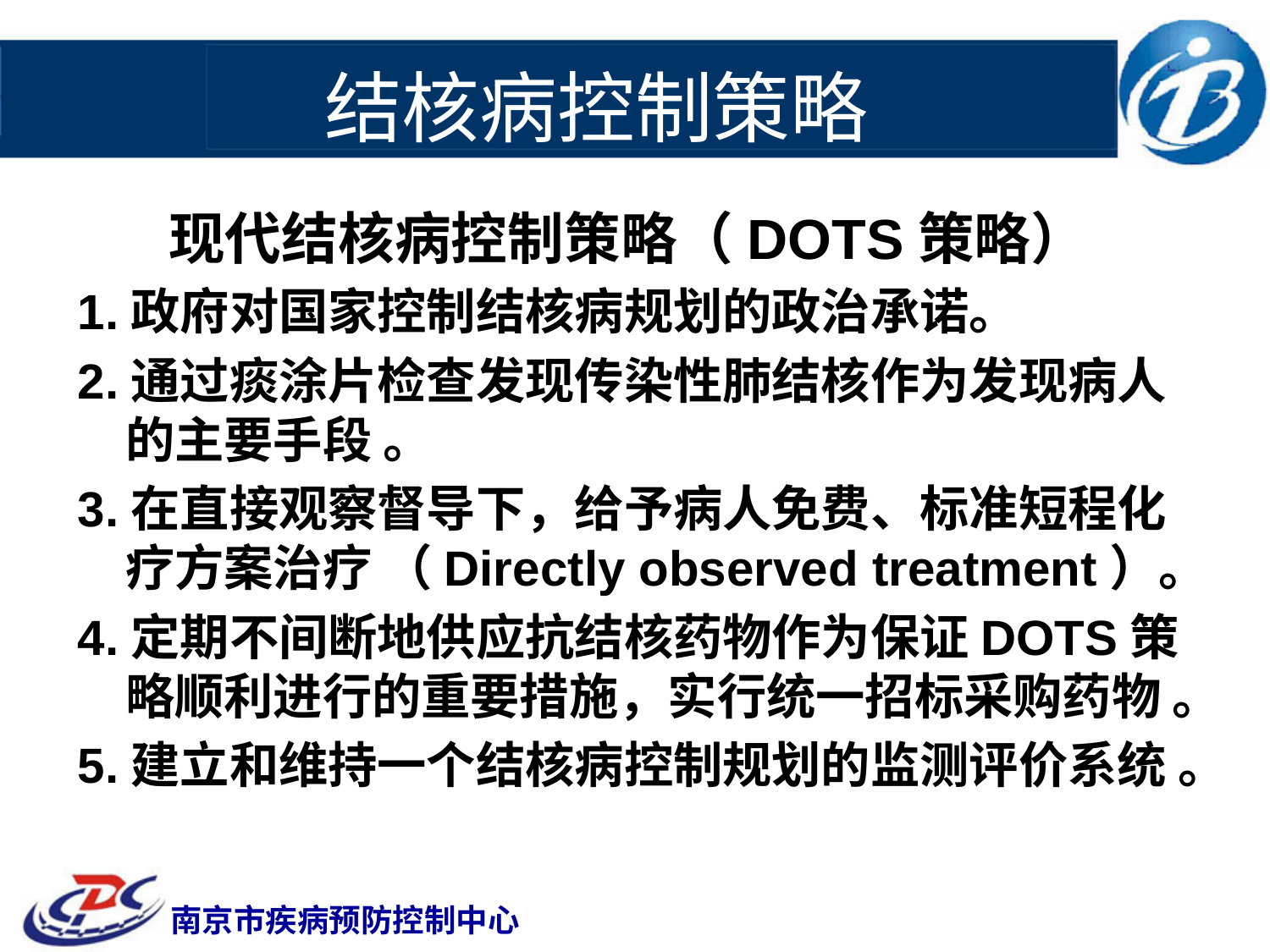

# 结核病控制策略
      现代结核病控制策略（DOTS策略）
1.政府对国家控制结核病规划的政治承诺。
2.通过痰涂片检查发现传染性肺结核作为发现病人的主要手段 。
3.在直接观察督导下，给予病人免费、标准短程化疗方案治疗 （Directly observed treatment）。
4.定期不间断地供应抗结核药物作为保证DOTS策略顺利进行的重要措施，实行统一招标采购药物 。
5.建立和维持一个结核病控制规划的监测评价系统 。